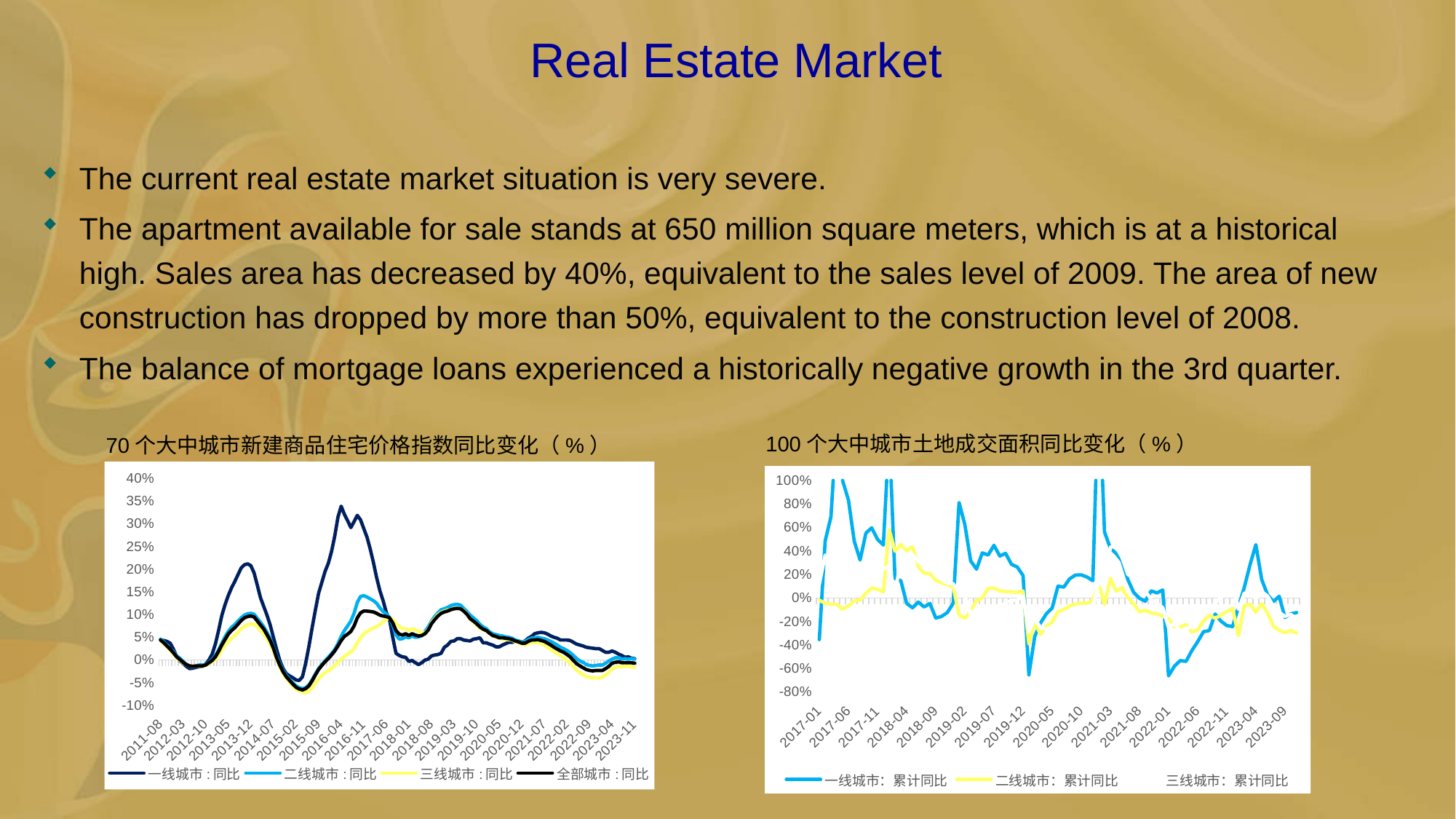

# Real Estate Market
The current real estate market situation is very severe.
The apartment available for sale stands at 650 million square meters, which is at a historical high. Sales area has decreased by 40%, equivalent to the sales level of 2009. The area of new construction has dropped by more than 50%, equivalent to the construction level of 2008.
The balance of mortgage loans experienced a historically negative growth in the 3rd quarter.
100个大中城市土地成交面积同比变化（%）
70个大中城市新建商品住宅价格指数同比变化（%）

### Chart

| Category | 一线城市:同比 | 二线城市:同比 | 三线城市:同比 | 全部城市:同比 |
|---|---|---|---|---|
| 45260 | 0.003 | 0.002 | -0.016 | -0.007 |
| 45230 | 0.004 | 0.003 | -0.015 | -0.006 |
| 45199 | 0.007 | 0.002 | -0.014 | -0.006 |
| 45169 | 0.006 | 0.003 | -0.014 | -0.006 |
| 45138 | 0.01 | 0.002 | -0.015 | -0.006 |
| 45107 | 0.013 | 0.005 | -0.014 | -0.004 |
| 45077 | 0.017 | 0.005 | -0.016 | -0.005 |
| 45046 | 0.02 | 0.002 | -0.019 | -0.007 |
| 45016 | 0.017 | -0.002 | -0.027 | -0.014 |
| 44985 | 0.017 | -0.007 | -0.033 | -0.019 |
| 44957 | 0.021 | -0.011 | -0.038 | -0.023 |
| 44926 | 0.025 | -0.011 | -0.039 | -0.023 |
| 44895 | 0.025 | -0.012 | -0.039 | -0.023 |
| 44865 | 0.026 | -0.013 | -0.039 | -0.024 |
| 44834 | 0.027 | -0.012 | -0.038 | -0.023 |
| 44804 | 0.028 | -0.01 | -0.037 | -0.021 |
| 44773 | 0.031 | -0.005 | -0.032 | -0.017 |
| 44742 | 0.033 | -0.002 | -0.028 | -0.013 |
| 44712 | 0.035 | 0.003 | -0.022 | -0.008 |
| 44681 | 0.039 | 0.01 | -0.015 | -0.001 |
| 44651 | 0.043 | 0.016 | -0.006 | 0.007 |
| 44620 | 0.044 | 0.021 | -0.001 | 0.012 |
| 44592 | 0.044 | 0.025 | 0.005 | 0.017 |
| 44561 | 0.044 | 0.028 | 0.009 | 0.02 |
| 44530 | 0.048 | 0.033 | 0.014 | 0.024 |
| 44500 | 0.05 | 0.037 | 0.018 | 0.028 |
| 44469 | 0.053 | 0.041 | 0.023 | 0.033 |
| 44439 | 0.057 | 0.044 | 0.028 | 0.037 |
| 44408 | 0.06 | 0.047 | 0.033 | 0.041 |
| 44377 | 0.061 | 0.048 | 0.037 | 0.043 |
| 44347 | 0.06 | 0.05 | 0.038 | 0.045 |
| 44316 | 0.058 | 0.049 | 0.039 | 0.044 |
| 44286 | 0.052 | 0.048 | 0.039 | 0.044 |
| 44255 | 0.048 | 0.045 | 0.036 | 0.041 |
| 44227 | 0.042 | 0.041 | 0.033 | 0.037 |
| 44196 | 0.039 | 0.04 | 0.035 | 0.037 |
| 44165 | 0.039 | 0.042 | 0.038 | 0.04 |
| 44135 | 0.041 | 0.044 | 0.04 | 0.042 |
| 44104 | 0.039 | 0.048 | 0.044 | 0.045 |
| 44074 | 0.039 | 0.05 | 0.045 | 0.047 |
| 44043 | 0.036 | 0.051 | 0.045 | 0.048 |
| 44012 | 0.033 | 0.053 | 0.046 | 0.049 |
| 43982 | 0.029 | 0.054 | 0.048 | 0.049 |
| 43951 | 0.029 | 0.056 | 0.051 | 0.052 |
| 43921 | 0.033 | 0.058 | 0.053 | 0.054 |
| 43890 | 0.035 | 0.062 | 0.059 | 0.059 |
| 43861 | 0.038 | 0.069 | 0.064 | 0.065 |
| 43830 | 0.038 | 0.073 | 0.067 | 0.068 |
| 43799 | 0.049 | 0.079 | 0.07 | 0.073 |
| 43769 | 0.047 | 0.087 | 0.077 | 0.08 |
| 43738 | 0.046 | 0.093 | 0.084 | 0.086 |
| 43708 | 0.042 | 0.099 | 0.09 | 0.091 |
| 43677 | 0.043 | 0.107 | 0.102 | 0.101 |
| 43646 | 0.044 | 0.114 | 0.109 | 0.108 |
| 43616 | 0.047 | 0.121 | 0.113 | 0.113 |
| 43585 | 0.047 | 0.123 | 0.113 | 0.114 |
| 43555 | 0.042 | 0.122 | 0.114 | 0.113 |
| 43524 | 0.041 | 0.12 | 0.111 | 0.111 |
| 43496 | 0.033 | 0.116 | 0.11 | 0.108 |
| 43465 | 0.028 | 0.113 | 0.108 | 0.106 |
| 43434 | 0.015 | 0.111 | 0.105 | 0.103 |
| 43404 | 0.012 | 0.104 | 0.1 | 0.097 |
| 43373 | 0.011 | 0.096 | 0.091 | 0.089 |
| 43343 | 0.009 | 0.086 | 0.083 | 0.08 |
| 43312 | 0.002 | 0.073 | 0.067 | 0.066 |
| 43281 | 0.0 | 0.063 | 0.06 | 0.058 |
| 43251 | -0.006 | 0.054 | 0.06 | 0.054 |
| 43220 | -0.01 | 0.051 | 0.063 | 0.053 |
| 43190 | -0.006 | 0.05 | 0.066 | 0.055 |
| 43159 | -0.001 | 0.053 | 0.069 | 0.058 |
| 43131 | -0.003 | 0.049 | 0.065 | 0.054 |
| 43100 | 0.006 | 0.051 | 0.069 | 0.058 |
| 43069 | 0.007 | 0.047 | 0.069 | 0.055 |
| 43039 | 0.01 | 0.046 | 0.074 | 0.057 |
| 43008 | 0.015 | 0.056 | 0.079 | 0.065 |
| 42978 | 0.05 | 0.078 | 0.09 | 0.082 |
| 42947 | 0.089 | 0.094 | 0.093 | 0.093 |
| 42916 | 0.105 | 0.102 | 0.09 | 0.096 |
| 42886 | 0.131 | 0.107 | 0.084 | 0.097 |
| 42855 | 0.153 | 0.115 | 0.078 | 0.099 |
| 42825 | 0.181 | 0.125 | 0.074 | 0.103 |
| 42794 | 0.215 | 0.131 | 0.07 | 0.106 |
| 42766 | 0.245 | 0.135 | 0.067 | 0.107 |
| 42735 | 0.271 | 0.139 | 0.062 | 0.108 |
| 42704 | 0.29 | 0.142 | 0.058 | 0.108 |
| 42674 | 0.309 | 0.14 | 0.049 | 0.104 |
| 42643 | 0.319 | 0.127 | 0.038 | 0.093 |
| 42613 | 0.305 | 0.103 | 0.025 | 0.075 |
| 42582 | 0.292 | 0.086 | 0.018 | 0.063 |
| 42551 | 0.307 | 0.075 | 0.013 | 0.057 |
| 42521 | 0.321 | 0.065 | 0.008 | 0.052 |
| 42490 | 0.339 | 0.052 | 0.002 | 0.043 |
| 42460 | 0.315 | 0.036 | -0.006 | 0.031 |
| 42429 | 0.273 | 0.023 | -0.012 | 0.02 |
| 42400 | 0.239 | 0.014 | -0.018 | 0.011 |
| 42369 | 0.213 | 0.006 | -0.024 | 0.003 |
| 42338 | 0.195 | -0.002 | -0.028 | -0.004 |
| 42308 | 0.171 | -0.01 | -0.034 | -0.012 |
| 42277 | 0.147 | -0.019 | -0.042 | -0.021 |
| 42247 | 0.11 | -0.031 | -0.051 | -0.033 |
| 42216 | 0.071 | -0.044 | -0.062 | -0.046 |
| 42185 | 0.03 | -0.055 | -0.068 | -0.057 |
| 42155 | -0.007 | -0.061 | -0.072 | -0.063 |
| 42124 | -0.037 | -0.063 | -0.071 | -0.066 |
| 42094 | -0.045 | -0.061 | -0.068 | -0.064 |
| 42063 | -0.044 | -0.057 | -0.065 | -0.06 |
| 42035 | -0.039 | -0.05 | -0.057 | -0.053 |
| 42004 | -0.035 | -0.043 | -0.049 | -0.045 |
| 41973 | -0.03 | -0.034 | -0.041 | -0.037 |
| 41943 | -0.019 | -0.023 | -0.03 | -0.026 |
| 41912 | -0.002 | -0.009 | -0.016 | -0.012 |
| 41882 | 0.023 | 0.008 | 0.001 | 0.005 |
| 41851 | 0.05 | 0.028 | 0.02 | 0.026 |
| 41820 | 0.077 | 0.047 | 0.035 | 0.043 |
| 41790 | 0.099 | 0.061 | 0.047 | 0.056 |
| 41759 | 0.118 | 0.073 | 0.057 | 0.068 |
| 41729 | 0.137 | 0.083 | 0.065 | 0.077 |
| 41698 | 0.165 | 0.092 | 0.073 | 0.086 |
| 41670 | 0.192 | 0.101 | 0.079 | 0.095 |
| 41639 | 0.208 | 0.103 | 0.079 | 0.097 |
| 41608 | 0.212 | 0.102 | 0.078 | 0.096 |
| 41578 | 0.21 | 0.099 | 0.074 | 0.093 |
| 41547 | 0.203 | 0.093 | 0.069 | 0.087 |
| 41517 | 0.188 | 0.086 | 0.061 | 0.079 |
| 41486 | 0.173 | 0.078 | 0.053 | 0.071 |
| 41455 | 0.159 | 0.072 | 0.048 | 0.065 |
| 41425 | 0.142 | 0.063 | 0.041 | 0.057 |
| 41394 | 0.122 | 0.051 | 0.032 | 0.045 |
| 41364 | 0.098 | 0.037 | 0.022 | 0.033 |
| 41333 | 0.065 | 0.022 | 0.01 | 0.019 |
| 41305 | 0.035 | 0.01 | 0.001 | 0.007 |
| 41274 | 0.013 | 0.001 | -0.004 | -0.001 |
| 41243 | 0.0 | -0.005 | -0.008 | -0.006 |
| 41213 | -0.009 | -0.01 | -0.012 | -0.011 |
| 41182 | -0.014 | -0.011 | -0.014 | -0.013 |
| 41152 | -0.015 | -0.011 | -0.014 | -0.013 |
| 41121 | -0.016 | -0.013 | -0.013 | -0.013 |
| 41090 | -0.018 | -0.014 | -0.014 | -0.014 |
| 41060 | -0.019 | -0.013 | -0.013 | -0.013 |
| 41029 | -0.014 | -0.01 | -0.01 | -0.01 |
| 40999 | -0.007 | -0.003 | -0.006 | -0.005 |
| 40968 | -0.002 | 0.004 | -0.001 | 0.001 |
| 40939 | 0.008 | 0.009 | 0.005 | 0.007 |
| 40908 | 0.024 | 0.019 | 0.013 | 0.016 |
| 40877 | 0.037 | 0.024 | 0.022 | 0.024 |
| 40847 | 0.041 | 0.032 | 0.029 | 0.031 |
| 40816 | 0.043 | 0.04 | 0.036 | 0.038 |
| 40786 | 0.044 | 0.046 | 0.043 | 0.044 |

### Chart

| Category | 一线城市：累计同比 | 二线城市：累计同比 | 三线城市：累计同比 |
|---|---|---|---|
| 45260 | -0.124225522072849 | -0.297372393091043 | -0.180736366797796 |
| 45230 | -0.134957555972891 | -0.279216602246972 | -0.139236645607782 |
| 45199 | -0.16611450737351 | -0.294988825165899 | -0.156175799610363 |
| 45169 | 0.0147377519264451 | -0.276087825235917 | -0.122310359355958 |
| 45138 | -0.0310464228937015 | -0.236533492706917 | -0.0708941563182931 |
| 45107 | 0.0285118911077034 | -0.127936907584697 | 0.0176377684650422 |
| 45077 | 0.157198330288505 | -0.0488927351067642 | 0.0527973620283213 |
| 45046 | 0.453390615757857 | -0.121847858882475 | -0.00983358190801431 |
| 45016 | 0.283535141426696 | -0.0515734248062306 | 0.0480585907810143 |
| 44985 | 0.0886202659312827 | -0.0652870315737726 | 0.0407213871750678 |
| 44957 | -0.074839833492832 | -0.323460353545617 | -0.0959723191870749 |
| 44926 | -0.243041767010026 | -0.0877059782410848 | 0.110243391762486 |
| 44895 | -0.23460195995211 | -0.117277885073649 | 0.0447876122704327 |
| 44865 | -0.197258852042974 | -0.147566857329818 | 0.00382751725298114 |
| 44834 | -0.136683768528706 | -0.17219865059609 | -0.0418410612157758 |
| 44804 | -0.277639304920891 | -0.146053649358638 | -0.0952665088583837 |
| 44773 | -0.287486482892211 | -0.195565855962967 | -0.130259784154214 |
| 44742 | -0.372232399353843 | -0.272857850942977 | -0.1837527117495 |
| 44712 | -0.448403208514527 | -0.291105772673217 | -0.241795372506644 |
| 44681 | -0.53992721663182 | -0.225694931497735 | -0.263143688329253 |
| 44651 | -0.533143855760408 | -0.247258163831814 | -0.282807150927475 |
| 44620 | -0.580683993042659 | -0.244004355699444 | -0.214813235544468 |
| 44592 | -0.662743430192002 | -0.176180270983643 | -0.252484346891427 |
| 44561 | 0.0674735093798657 | -0.154506132798647 | -0.0806144242825807 |
| 44530 | 0.0434830434556988 | -0.133678572012288 | -0.0475305624242177 |
| 44500 | 0.0603835063367737 | -0.128080542715598 | -0.0100568575892938 |
| 44469 | -0.0278626559614831 | -0.104191237067831 | 0.0584336564277865 |
| 44439 | -0.0023715351834861 | -0.118585691540447 | 0.145895712883309 |
| 44408 | 0.0476505627586865 | -0.0509861082767284 | 0.171519706573468 |
| 44377 | 0.157312105393962 | 0.00383989350153136 | 0.2002994754334 |
| 44347 | 0.31695568001696 | 0.0868074360462776 | 0.344779773702561 |
| 44316 | 0.379119411165385 | 0.0587742023899829 | 0.43447269260446 |
| 44286 | 0.422752138241326 | 0.166534816041493 | 0.43282601101771 |
| 44255 | 0.561171051763891 | -0.0551042109270782 | 0.0731274629266643 |
| 44227 | 1.84788092592792 | 0.131924408045615 | 0.156090215014863 |
| 44196 | 0.146817409360238 | -0.0211573654847473 | -0.0912329487197252 |
| 44165 | 0.177710366191009 | -0.0426014982444343 | -0.106498400370916 |
| 44135 | 0.196878853290647 | -0.0442290086699529 | -0.141568818253276 |
| 44104 | 0.195016521652947 | -0.0503498233439753 | -0.15726491664275 |
| 44074 | 0.162275448706468 | -0.0685035059346989 | -0.171560501052683 |
| 44043 | 0.0925436563040678 | -0.0991384241575818 | -0.172566586234942 |
| 44012 | 0.100621762949959 | -0.11679030278066 | -0.185958108670037 |
| 43982 | -0.0859531308500413 | -0.20727986418939 | -0.25824064357849 |
| 43951 | -0.134615506135613 | -0.239418255181641 | -0.264313050481217 |
| 43921 | -0.21326115489125 | -0.311557202556528 | -0.250769283725885 |
| 43890 | -0.327409275079716 | -0.204905704604749 | -0.174449341373125 |
| 43861 | -0.654226922553796 | -0.391493153966818 | -0.287060739567459 |
| 43830 | 0.190260679304674 | 0.0583371322300252 | 0.016066229754548 |
| 43799 | 0.263491210259366 | 0.0479044755608409 | -0.0177376045998209 |
| 43769 | 0.286349633590634 | 0.0510224970977311 | -0.0211657354170836 |
| 43738 | 0.379540843435085 | 0.0552802265201764 | -0.0405515093711651 |
| 43708 | 0.357008911601977 | 0.0604029952880272 | -0.0759980058777759 |
| 43677 | 0.447995926010364 | 0.0835728713511699 | -0.0783606765578676 |
| 43646 | 0.36525435561091 | 0.0825463240959712 | -0.0777401948549239 |
| 43616 | 0.383758804096543 | 0.0011346031992665 | -0.0729868910656436 |
| 43585 | 0.244894462675694 | -0.021407110584809 | -0.0839618284032536 |
| 43555 | 0.315903659868182 | -0.112166140342604 | -0.143939068261922 |
| 43524 | 0.623753262760315 | -0.172796649517512 | 0.0234233495586003 |
| 43496 | 0.811707480687383 | -0.145308773686671 | 0.0416866337455415 |
| 43465 | -0.0443714609594507 | 0.0981571946569488 | 0.12214663464199 |
| 43434 | -0.123340496831774 | 0.111512310434506 | 0.125599705644275 |
| 43404 | -0.157445453011264 | 0.129200382029852 | 0.158042256693854 |
| 43373 | -0.170892455114529 | 0.149938848368915 | 0.206468516021446 |
| 43343 | -0.0463301412762186 | 0.208750468675148 | 0.27377924966423 |
| 43312 | -0.0763484224563266 | 0.209122919826954 | 0.298865605240277 |
| 43281 | -0.0348763792094769 | 0.266408338534888 | 0.306487708101698 |
| 43251 | -0.0836931879850954 | 0.437440016790154 | 0.37031281445118 |
| 43220 | -0.0453189479084238 | 0.400446157465552 | 0.325041388641861 |
| 43190 | 0.147255557583826 | 0.45525647609459 | 0.329865645182554 |
| 43159 | 0.165512565049765 | 0.397537942625496 | 0.0380440897685215 |
| 43131 | 1.41081656778433 | 0.580910963625404 | 0.272531629886322 |
| 43100 | 0.450353209429279 | 0.0509950803169867 | 0.243224404823291 |
| 43069 | 0.498282919822514 | 0.0743128146351404 | 0.25532935140817 |
| 43039 | 0.596906235635089 | 0.0858890806404624 | 0.235717943670299 |
| 43008 | 0.55129698671935 | 0.0402524964786624 | 0.190483951296203 |
| 42978 | 0.322778301959903 | -0.0177416501503563 | 0.135393851871205 |
| 42947 | 0.48268090993317 | -0.0249538998883831 | 0.116305149010664 |
| 42916 | 0.832736218541927 | -0.0671794287372198 | 0.117478590896439 |
| 42886 | 0.99848350594012 | -0.0965068766163772 | 0.0909275108427232 |
| 42855 | 1.4972915888665 | -0.0522596440449348 | 0.124979741883112 |
| 42825 | 0.690677071744271 | -0.0525350715099253 | 0.139383024669655 |
| 42794 | 0.485405256039863 | -0.0441400345455828 | 0.364337486387946 |
| 42766 | -0.354340603545332 | -0.0197917142094179 | 0.115483575182572 |